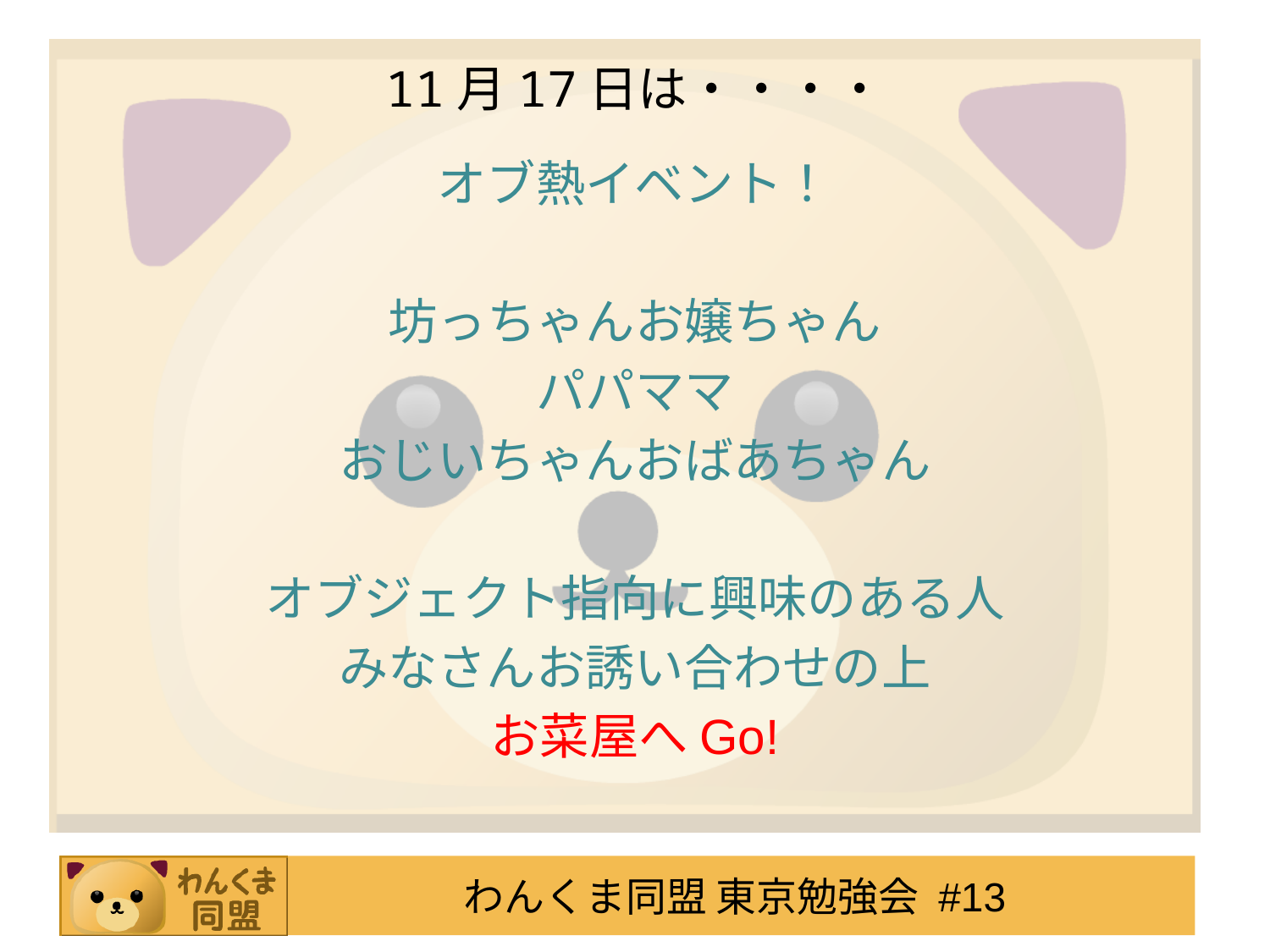

# 11月17日は・・・・
オブ熱イベント！

坊っちゃんお嬢ちゃん
パパママ
おじいちゃんおばあちゃん

オブジェクト指向に興味のある人
みなさんお誘い合わせの上
お菜屋へGo!